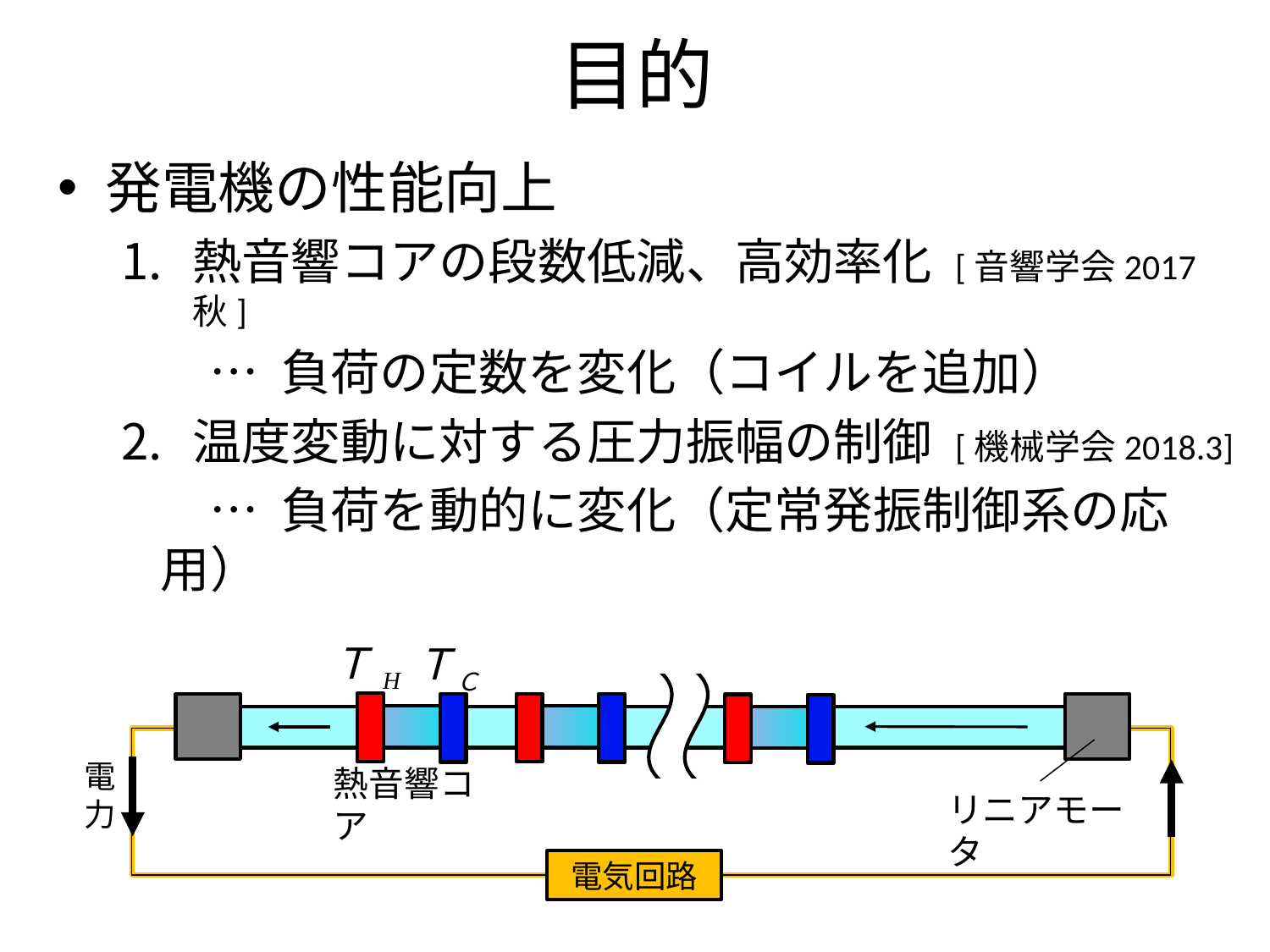

目的
発電機の性能向上
熱音響コアの段数低減、高効率化 [音響学会2017秋]
        … 負荷の定数を変化（コイルを追加）
温度変動に対する圧力振幅の制御 [機械学会2018.3]
        … 負荷を動的に変化（定常発振制御系の応用）
ＴH
ＴＣ

電
力
熱音響コア
リニアモータ
電気回路